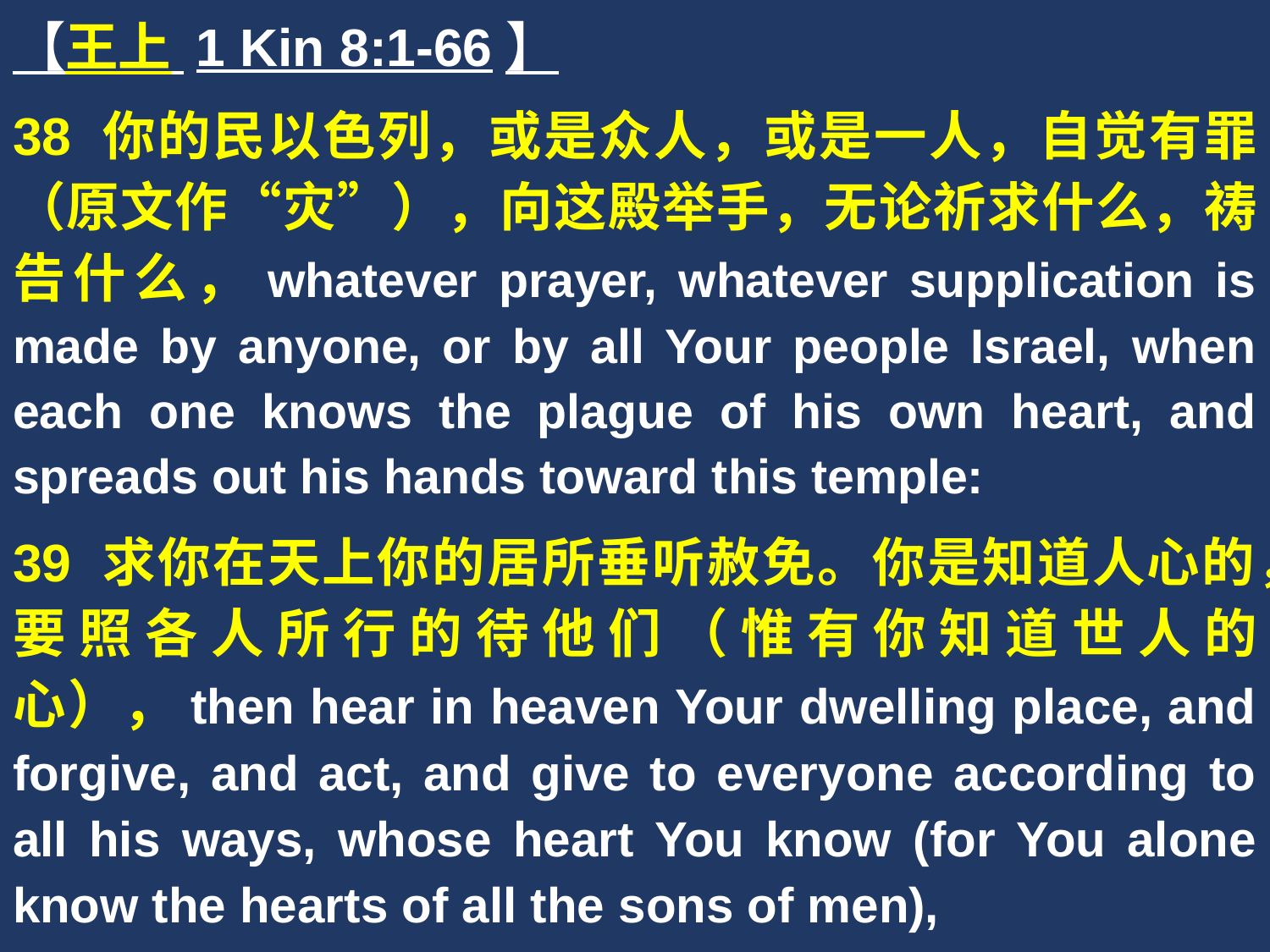

【王上 1 Kin 8:1-66】
38 你的民以色列，或是众人，或是一人，自觉有罪（原文作“灾”），向这殿举手，无论祈求什么，祷告什么，whatever prayer, whatever supplication is made by anyone, or by all Your people Israel, when each one knows the plague of his own heart, and spreads out his hands toward this temple:
39 求你在天上你的居所垂听赦免。你是知道人心的，要照各人所行的待他们（惟有你知道世人的心），then hear in heaven Your dwelling place, and forgive, and act, and give to everyone according to all his ways, whose heart You know (for You alone know the hearts of all the sons of men),